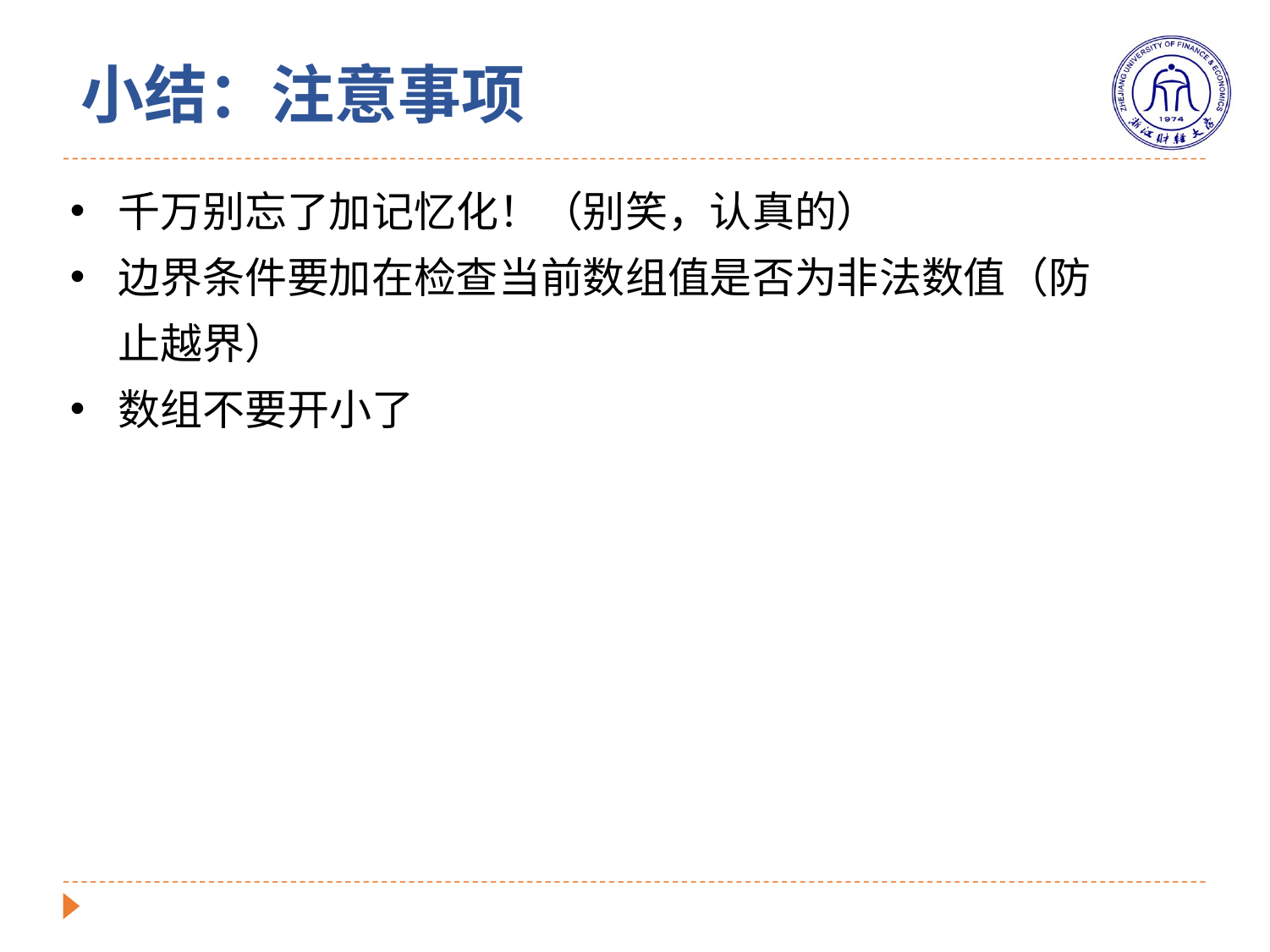

小结：注意事项
千万别忘了加记忆化！（别笑，认真的）
边界条件要加在检查当前数组值是否为非法数值（防止越界）
数组不要开小了